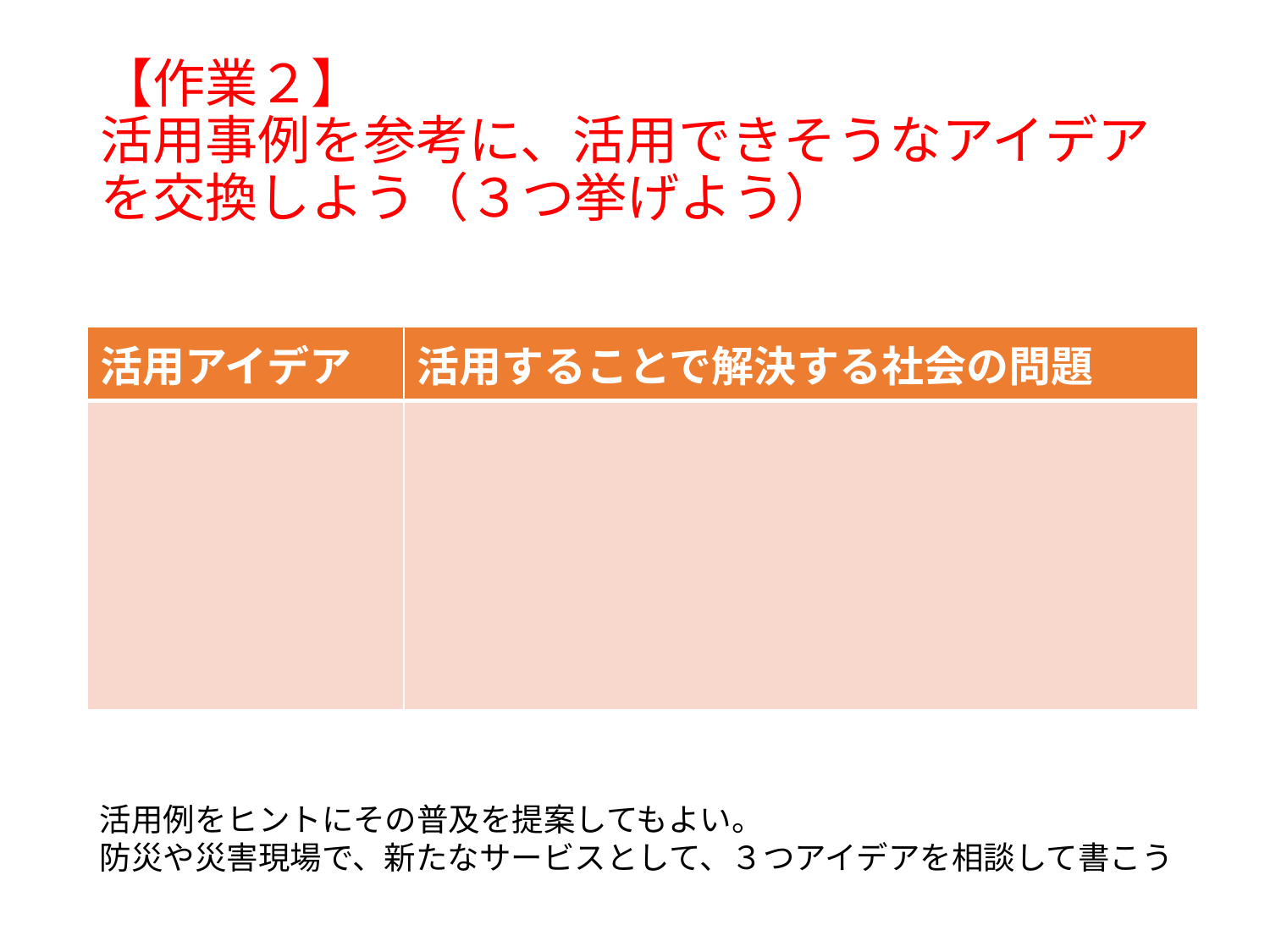

# 【作業２】 活用事例を参考に、活用できそうなアイデアを交換しよう（３つ挙げよう）
| 活用アイデア | 活用することで解決する社会の問題 |
| --- | --- |
|  |  |
活用例をヒントにその普及を提案してもよい。
防災や災害現場で、新たなサービスとして、３つアイデアを相談して書こう